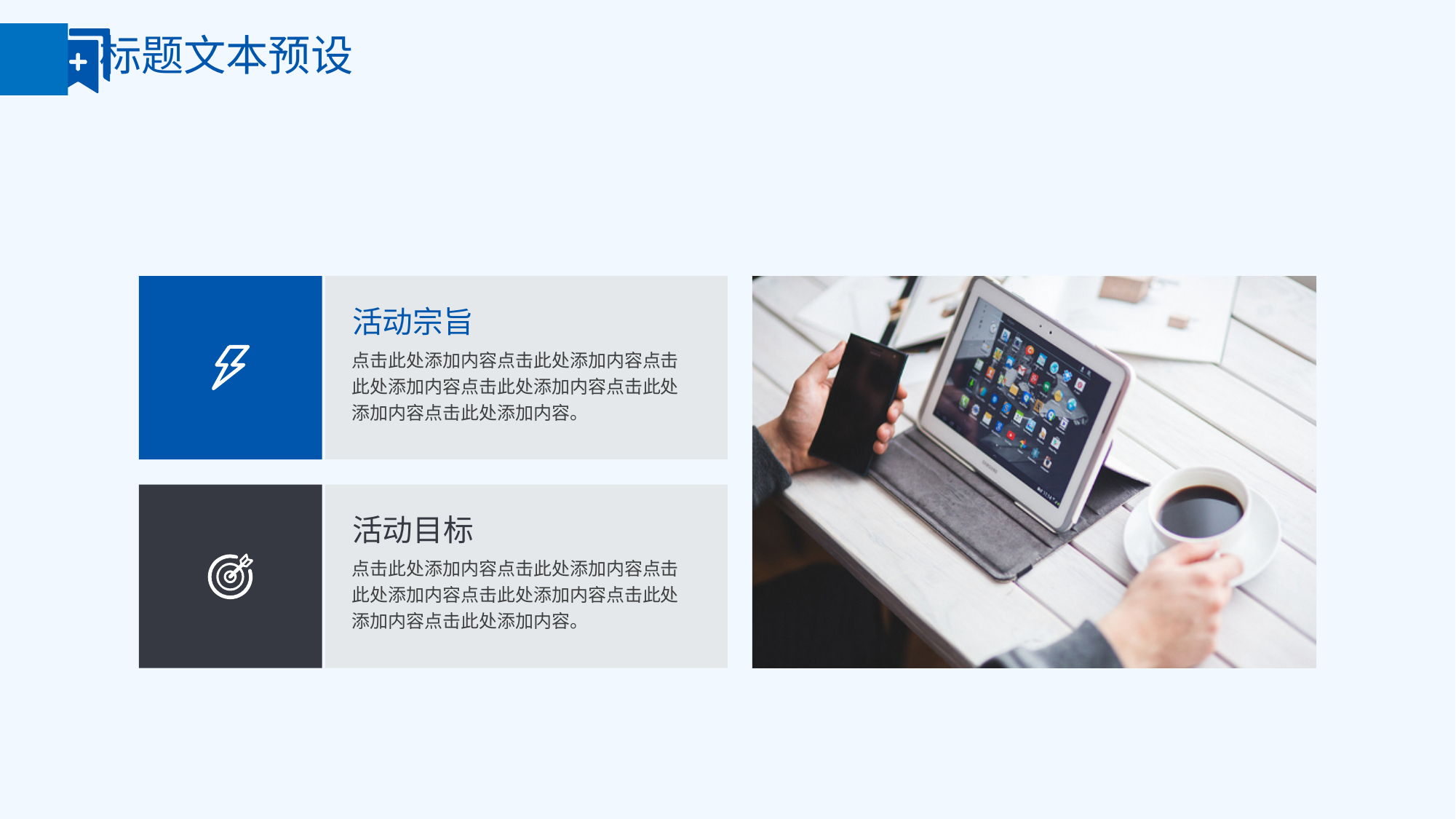

标题文本预设

活动宗旨
点击此处添加内容点击此处添加内容点击此处添加内容点击此处添加内容点击此处添加内容点击此处添加内容。

活动目标
点击此处添加内容点击此处添加内容点击此处添加内容点击此处添加内容点击此处添加内容点击此处添加内容。